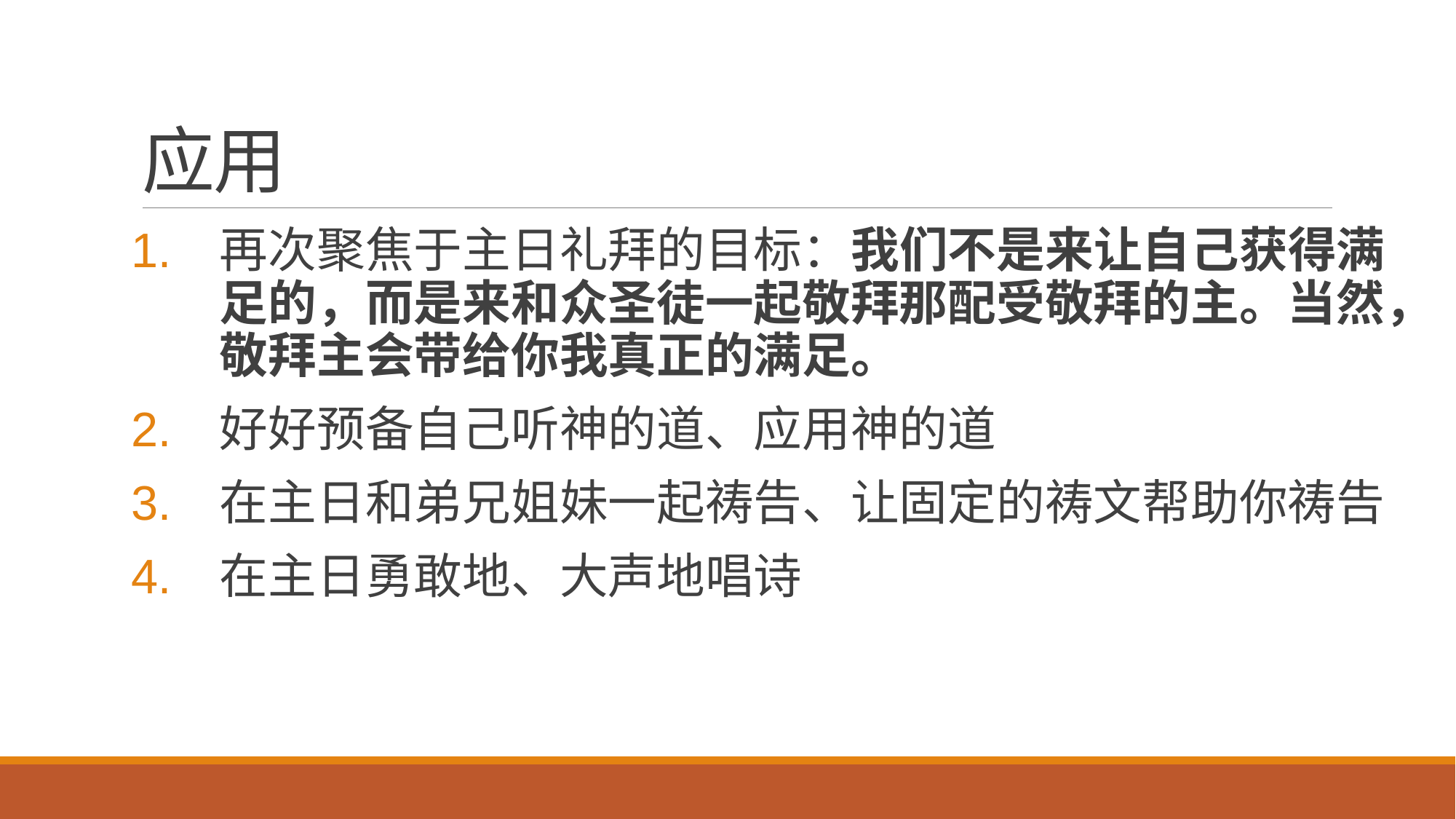

# 应用
再次聚焦于主日礼拜的目标：我们不是来让自己获得满足的，而是来和众圣徒一起敬拜那配受敬拜的主。当然，敬拜主会带给你我真正的满足。
好好预备自己听神的道、应用神的道
在主日和弟兄姐妹一起祷告、让固定的祷文帮助你祷告
在主日勇敢地、大声地唱诗